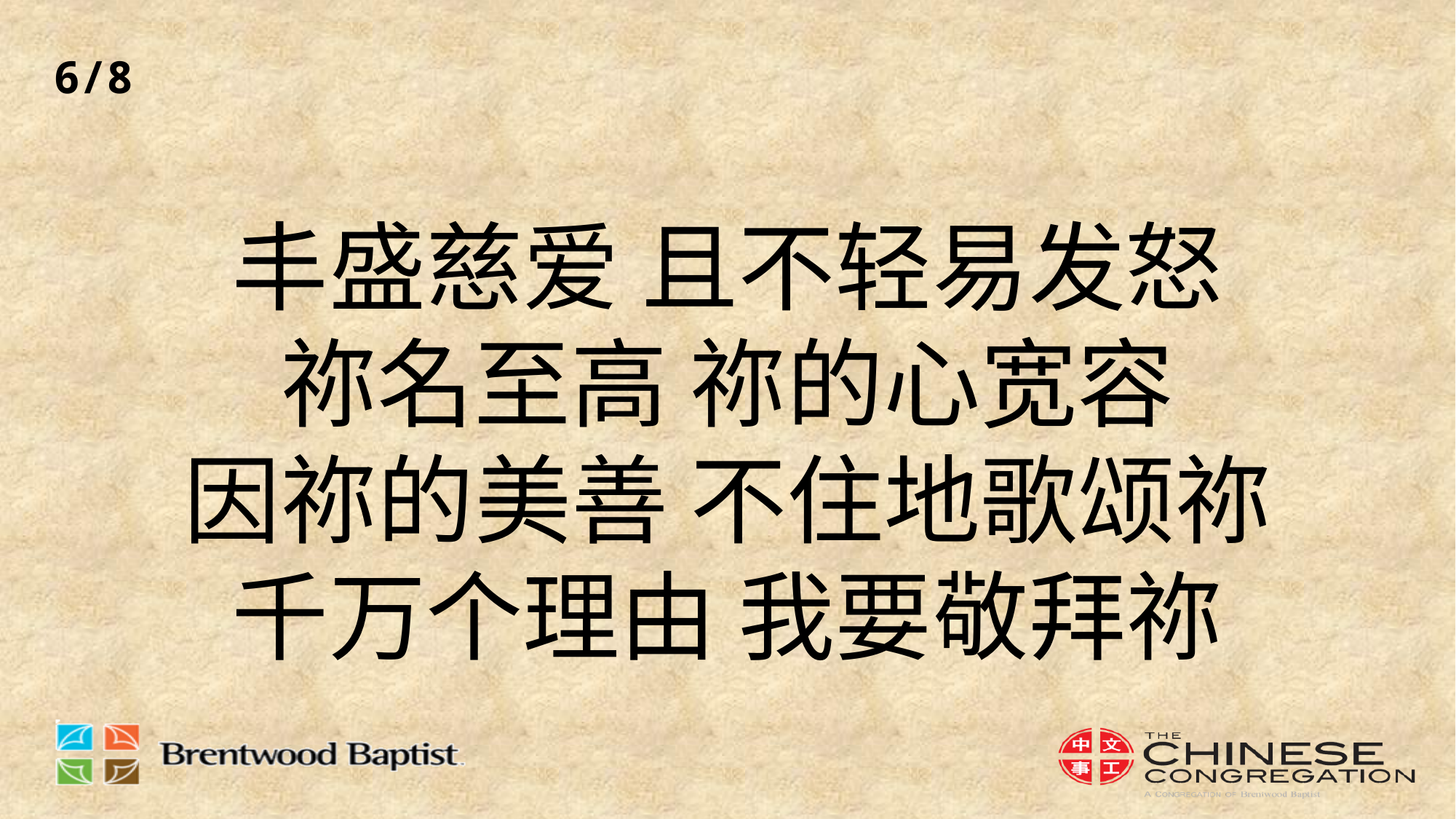

6/8
# 丰盛慈爱 且不轻易发怒 祢名至高 祢的心宽容 因祢的美善 不住地歌颂祢 千万个理由 我要敬拜祢